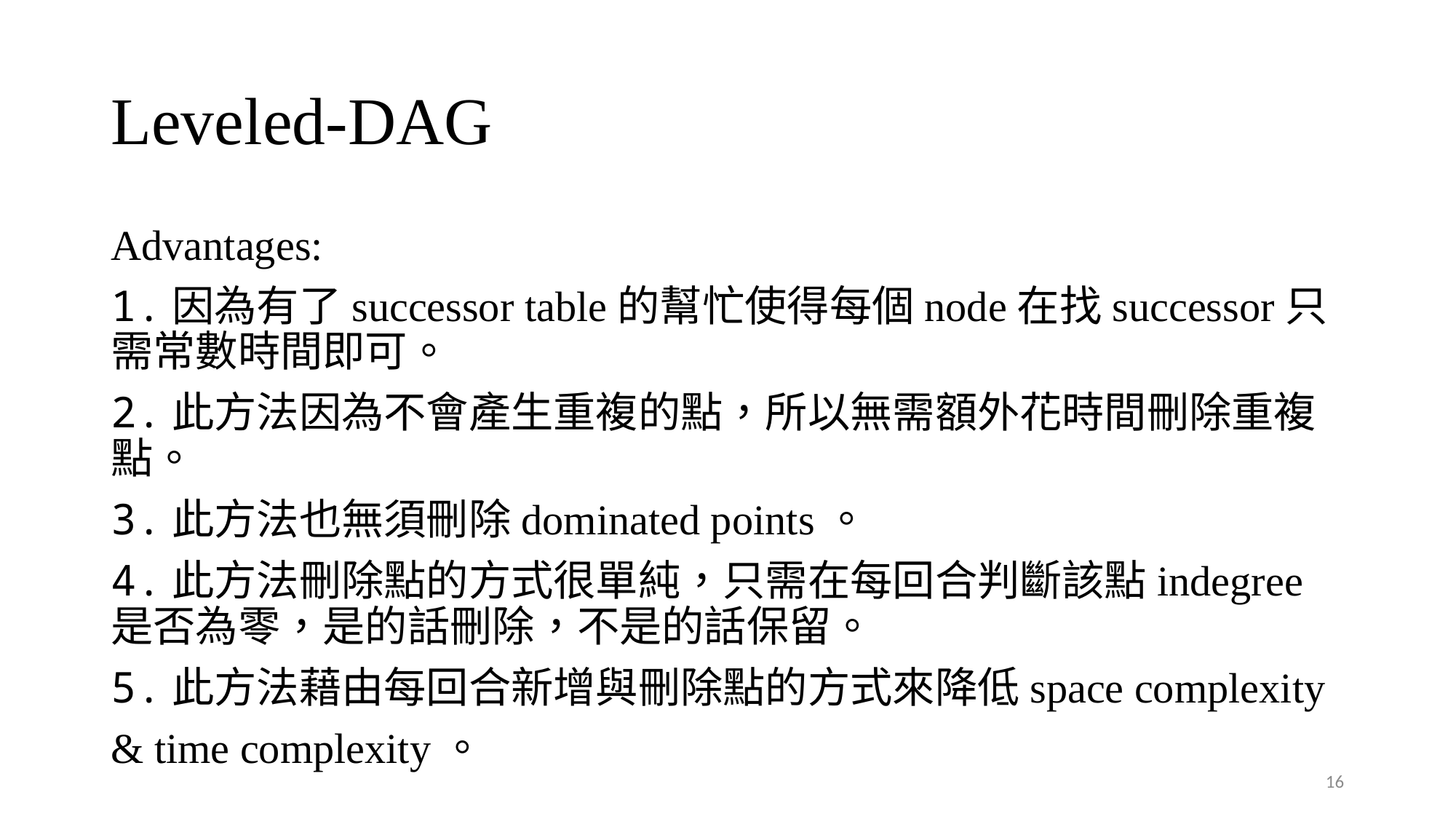

# Leveled-DAG
Advantages:
1.因為有了successor table的幫忙使得每個node在找successor只需常數時間即可。
2.此方法因為不會產生重複的點，所以無需額外花時間刪除重複點。
3.此方法也無須刪除dominated points。
4.此方法刪除點的方式很單純，只需在每回合判斷該點indegree是否為零，是的話刪除，不是的話保留。
5.此方法藉由每回合新增與刪除點的方式來降低space complexity
& time complexity。

16